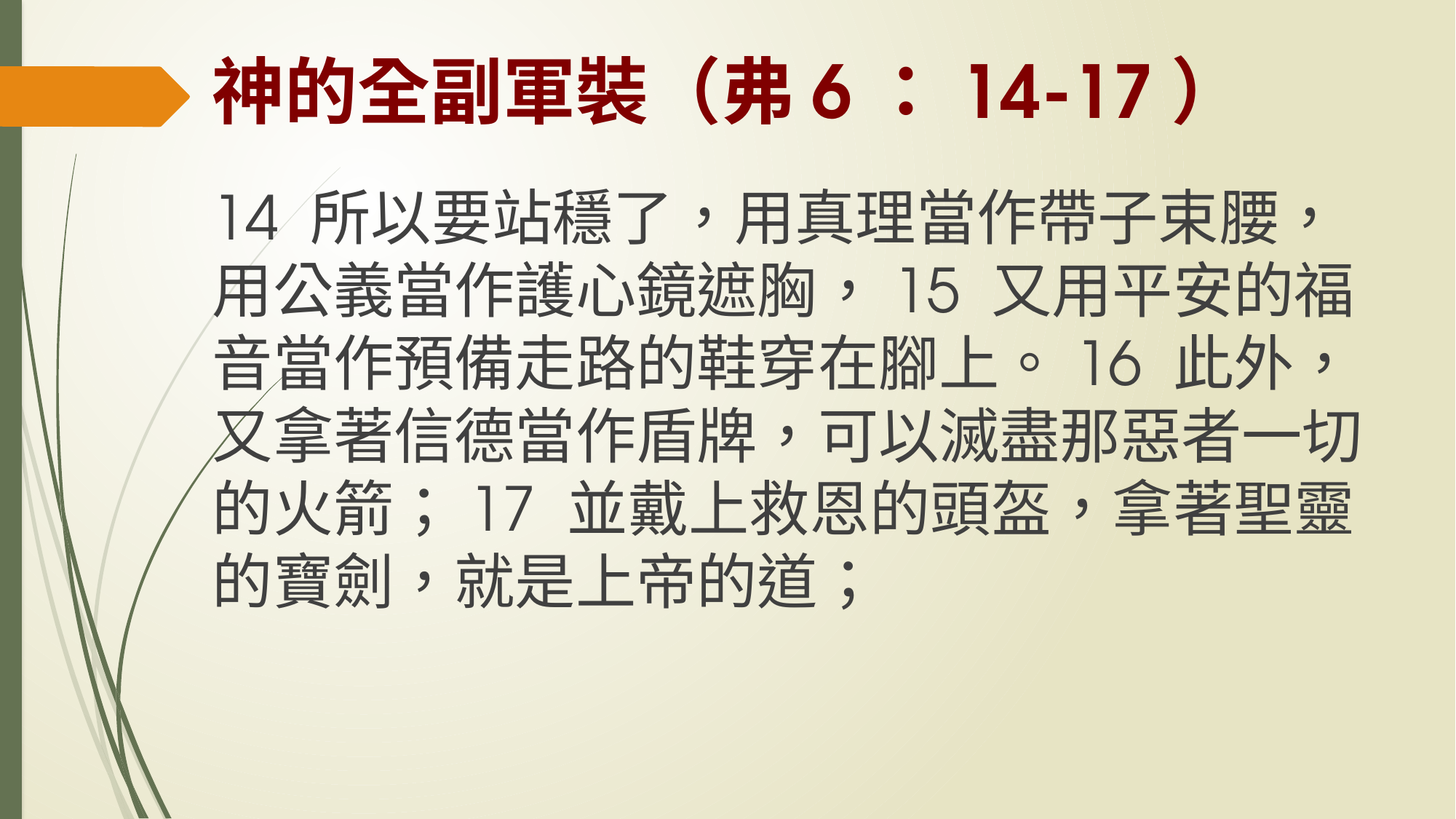

# 神的全副軍裝（弗6：14-17）
14 所以要站穩了，用真理當作帶子束腰，用公義當作護心鏡遮胸，15 又用平安的福音當作預備走路的鞋穿在腳上。16 此外，又拿著信德當作盾牌，可以滅盡那惡者一切的火箭；17 並戴上救恩的頭盔，拿著聖靈的寶劍，就是上帝的道；